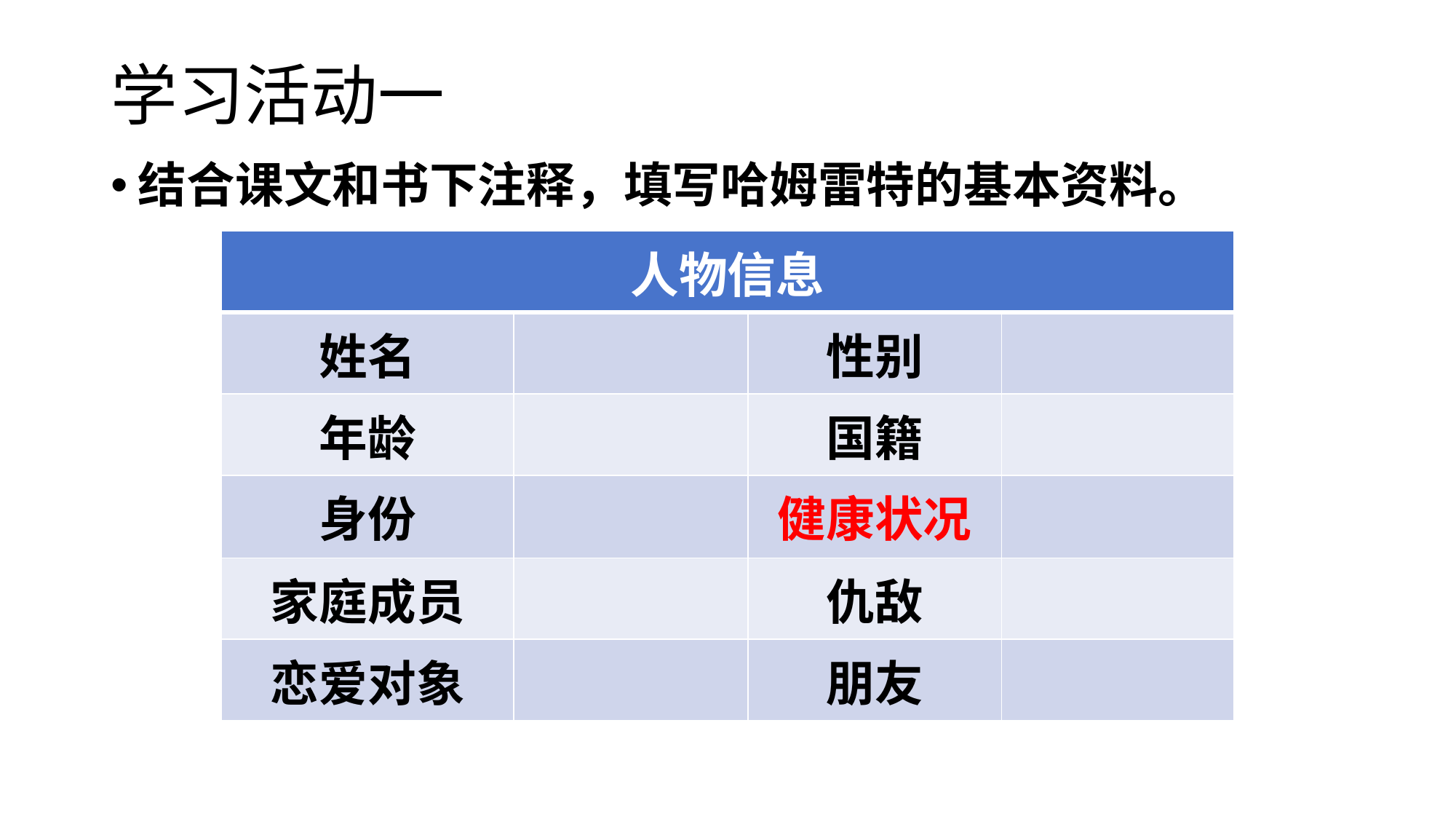

# 学习活动一
结合课文和书下注释，填写哈姆雷特的基本资料。

| 人物信息 |  |  |  |
| --- | --- | --- | --- |
| 姓名 |  | 性别 |  |
| 年龄 |  | 国籍 |  |
| 身份 |  | 健康状况 |  |
| 家庭成员 |  | 仇敌 |  |
| 恋爱对象 |  | 朋友 |  |